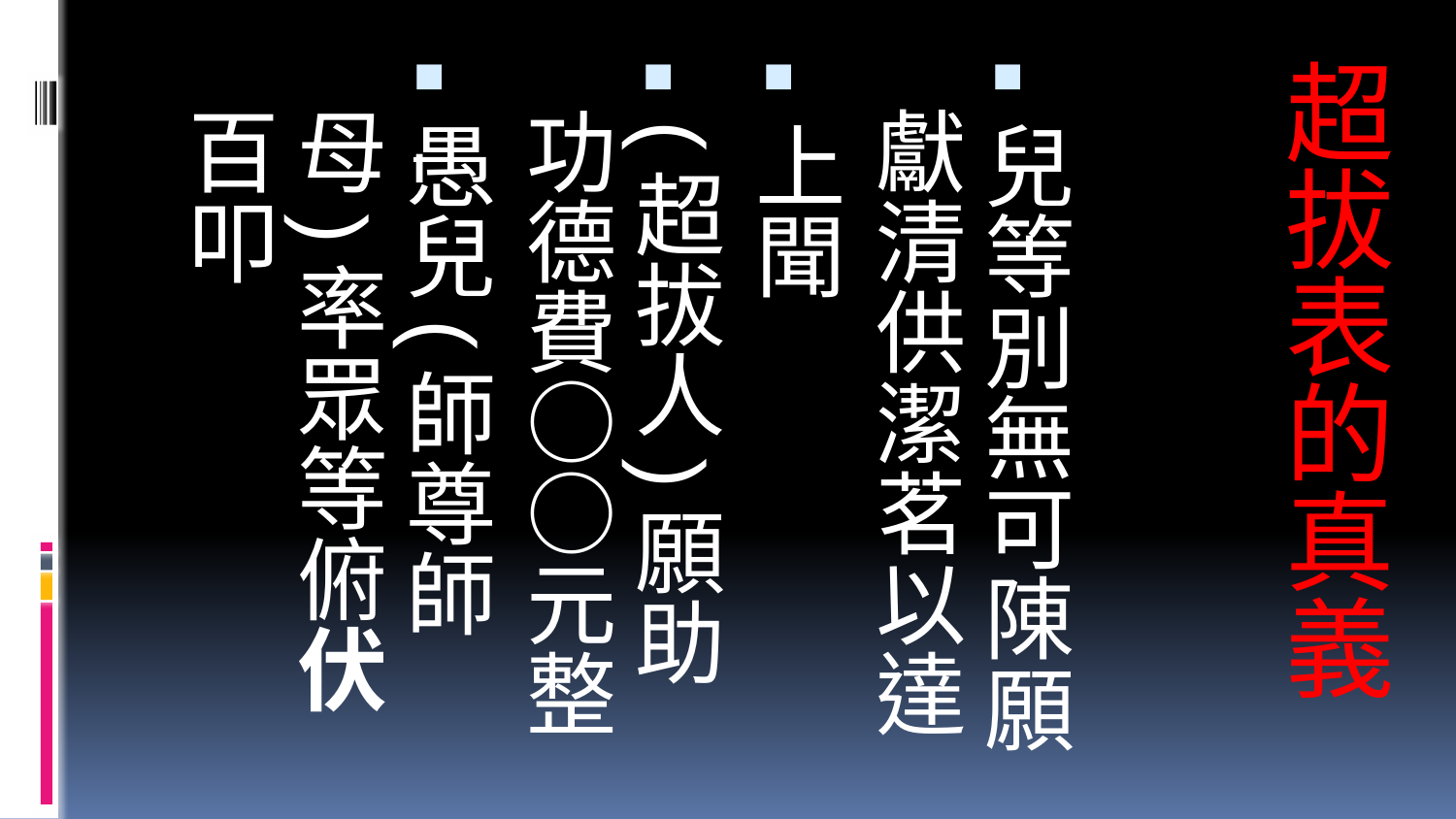

# 超拔表的真義
兒等別無可陳願獻清供潔茗以達
上聞
(超拔人)願助功德費○○元整
愚兒(師尊師母)率眾等俯伏百叩